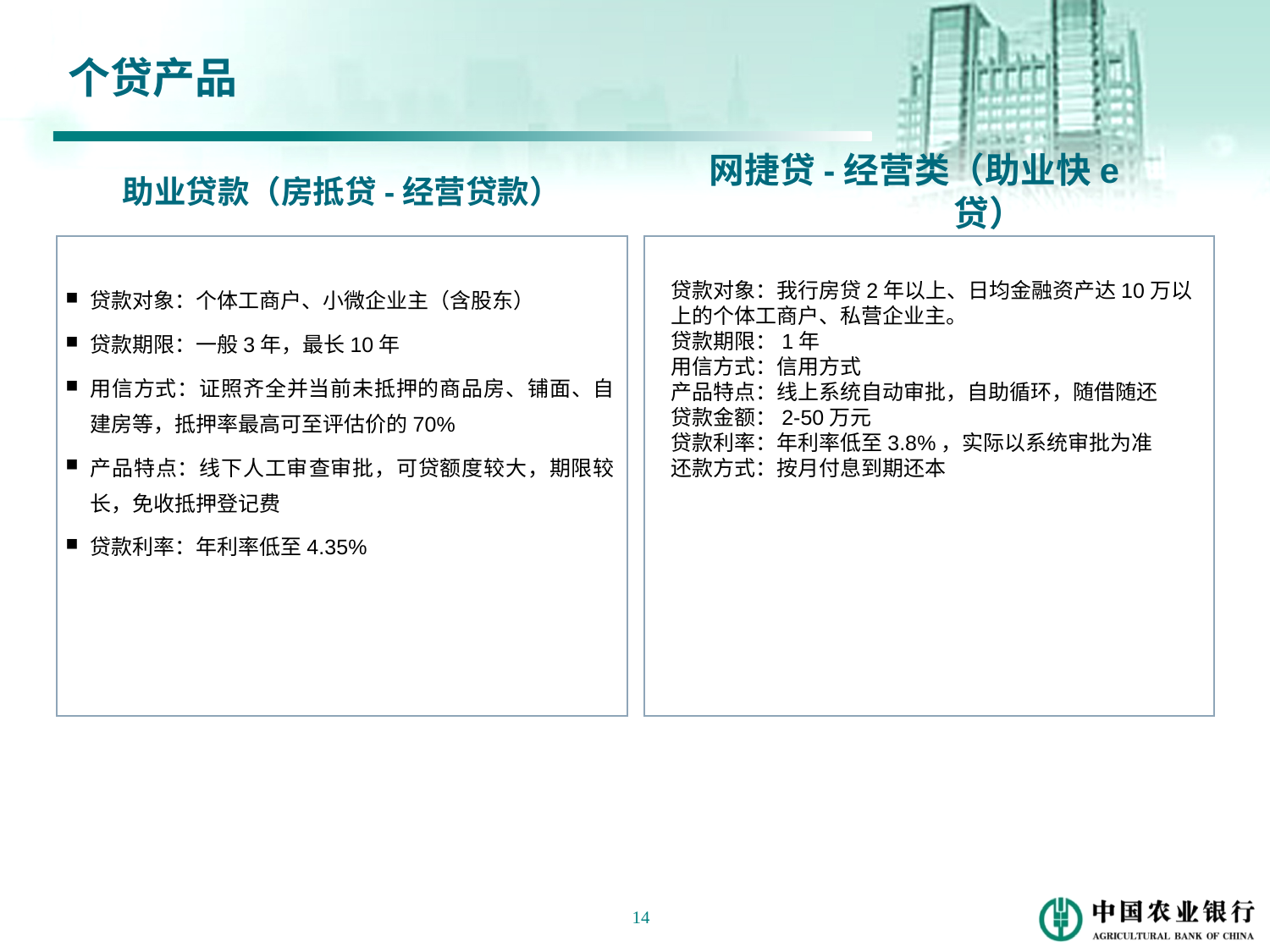

个贷产品
助业贷款（房抵贷-经营贷款）
网捷贷-经营类（助业快e贷）

贷款对象：个体工商户、小微企业主（含股东）
贷款期限：一般3年，最长10年
用信方式：证照齐全并当前未抵押的商品房、铺面、自建房等，抵押率最高可至评估价的70%
产品特点：线下人工审查审批，可贷额度较大，期限较长，免收抵押登记费
贷款利率：年利率低至4.35%
贷款对象：我行房贷2年以上、日均金融资产达10万以上的个体工商户、私营企业主。
贷款期限：1年
用信方式：信用方式
产品特点：线上系统自动审批，自助循环，随借随还
贷款金额：2-50万元
贷款利率：年利率低至3.8%，实际以系统审批为准
还款方式：按月付息到期还本